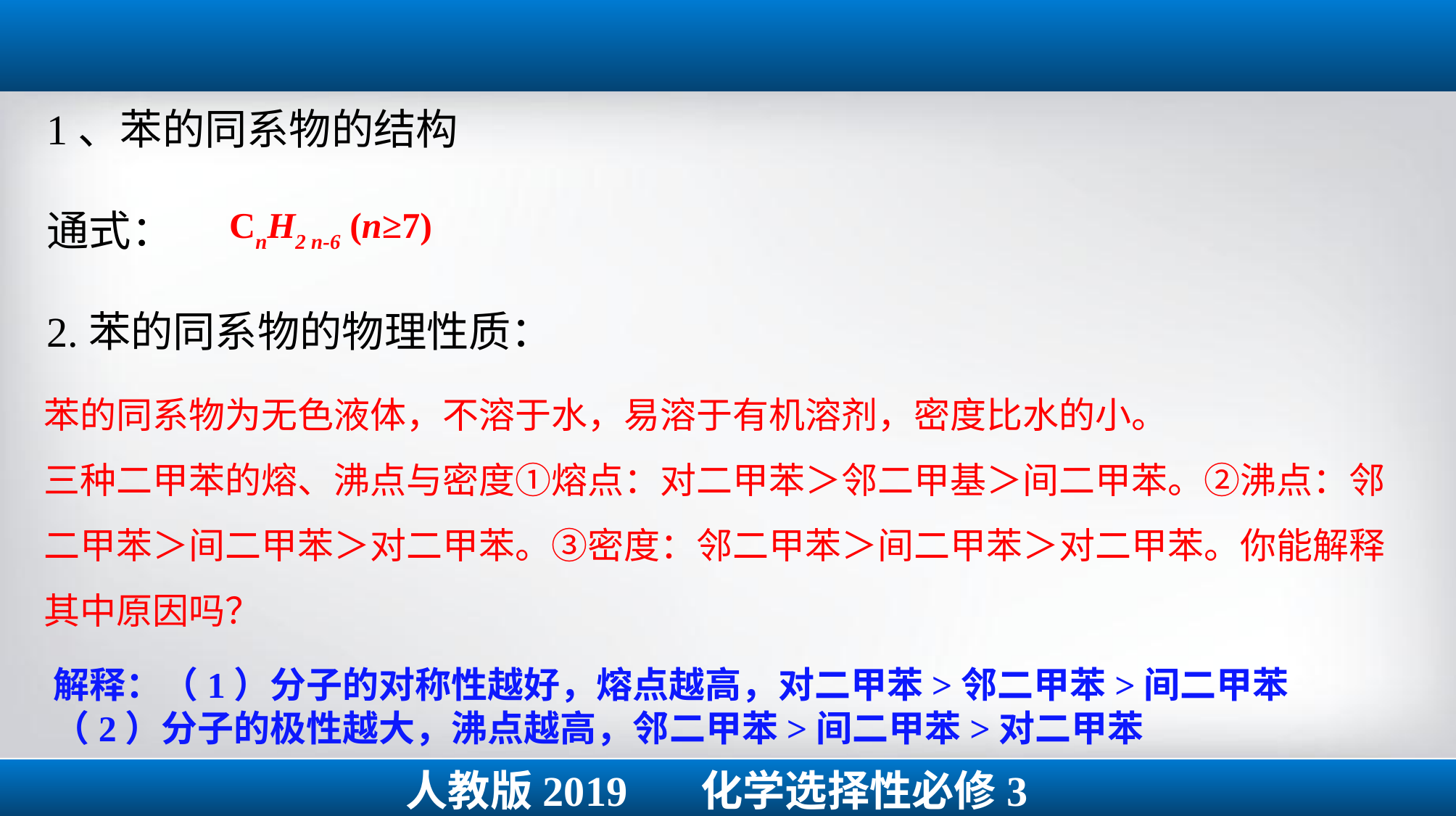

1、苯的同系物的结构

通式：

2.苯的同系物的物理性质：

CnH2 n-6 (n≥7)
苯的同系物为无色液体，不溶于水，易溶于有机溶剂，密度比水的小。
三种二甲苯的熔、沸点与密度①熔点：对二甲苯＞邻二甲基＞间二甲苯。②沸点：邻二甲苯＞间二甲苯＞对二甲苯。③密度：邻二甲苯＞间二甲苯＞对二甲苯。你能解释其中原因吗？

解释：（1）分子的对称性越好，熔点越高，对二甲苯>邻二甲苯>间二甲苯
（2）分子的极性越大，沸点越高，邻二甲苯>间二甲苯>对二甲苯